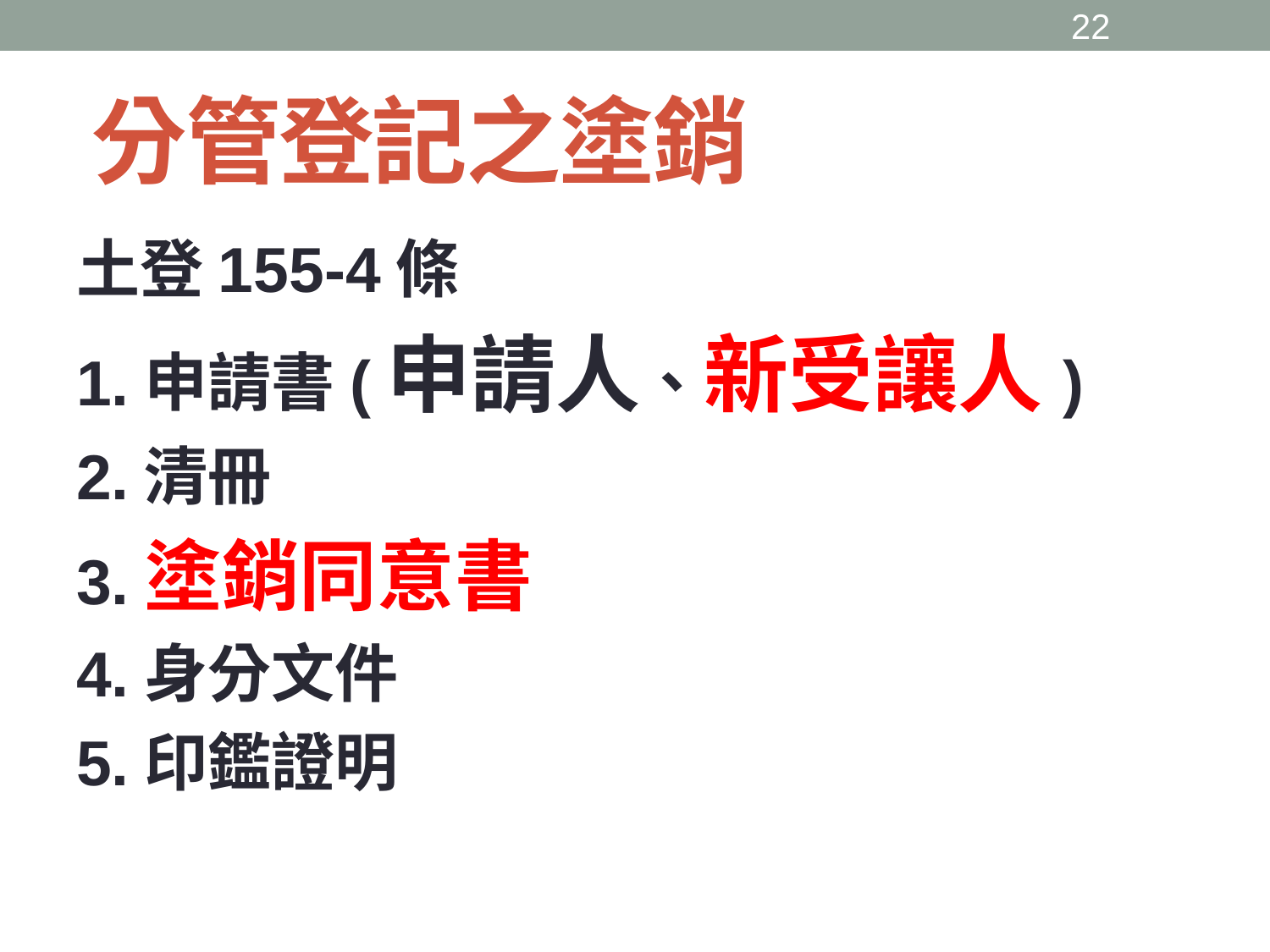

22
# 分管登記之塗銷
土登155-4條
1.申請書(申請人、新受讓人)
2.清冊
3.塗銷同意書
4.身分文件
5.印鑑證明